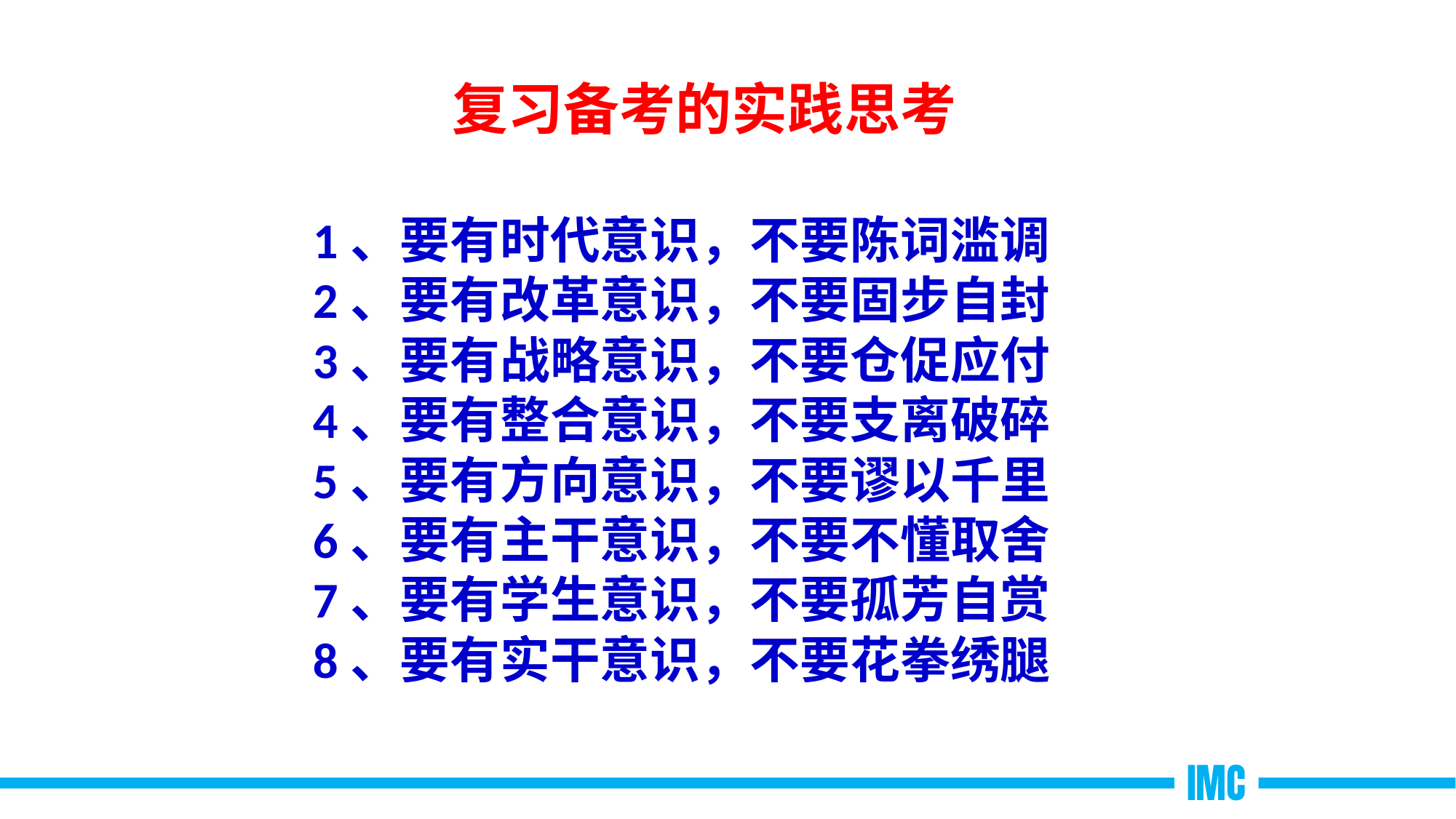

复习备考的实践思考
1、要有时代意识，不要陈词滥调
2、要有改革意识，不要固步自封
3、要有战略意识，不要仓促应付
4、要有整合意识，不要支离破碎
5、要有方向意识，不要谬以千里
6、要有主干意识，不要不懂取舍
7、要有学生意识，不要孤芳自赏
8、要有实干意识，不要花拳绣腿